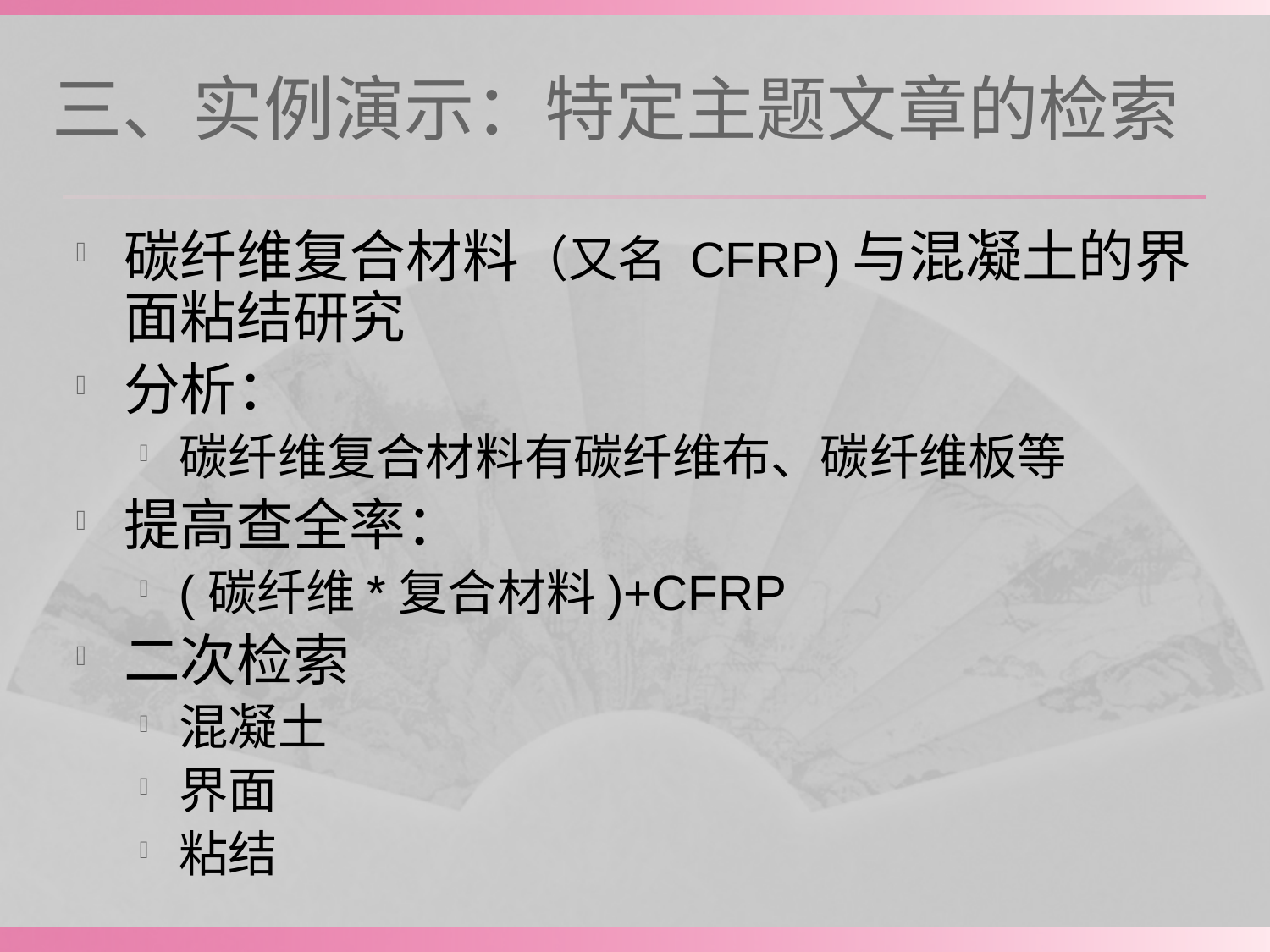

# 三、实例演示：特定主题文章的检索
碳纤维复合材料（又名 CFRP)与混凝土的界面粘结研究
分析：
碳纤维复合材料有碳纤维布、碳纤维板等
提高查全率：
(碳纤维*复合材料)+CFRP
二次检索
混凝土
界面
粘结